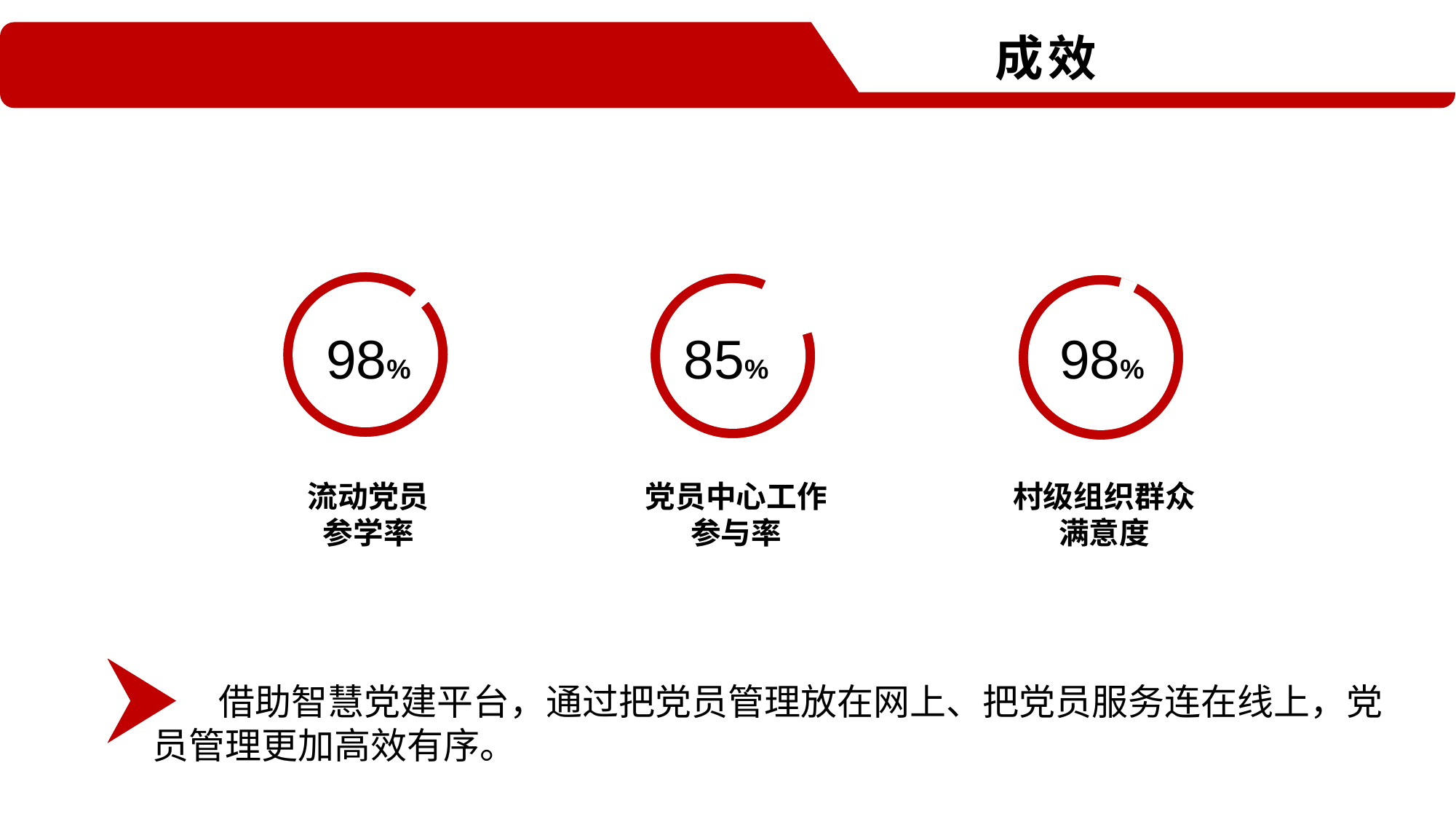

成效

98%
85%
98%
流动党员
参学率
党员中心工作
参与率
村级组织群众
满意度

       借助智慧党建平台，通过把党员管理放在网上、把党员服务连在线上，党员管理更加高效有序。